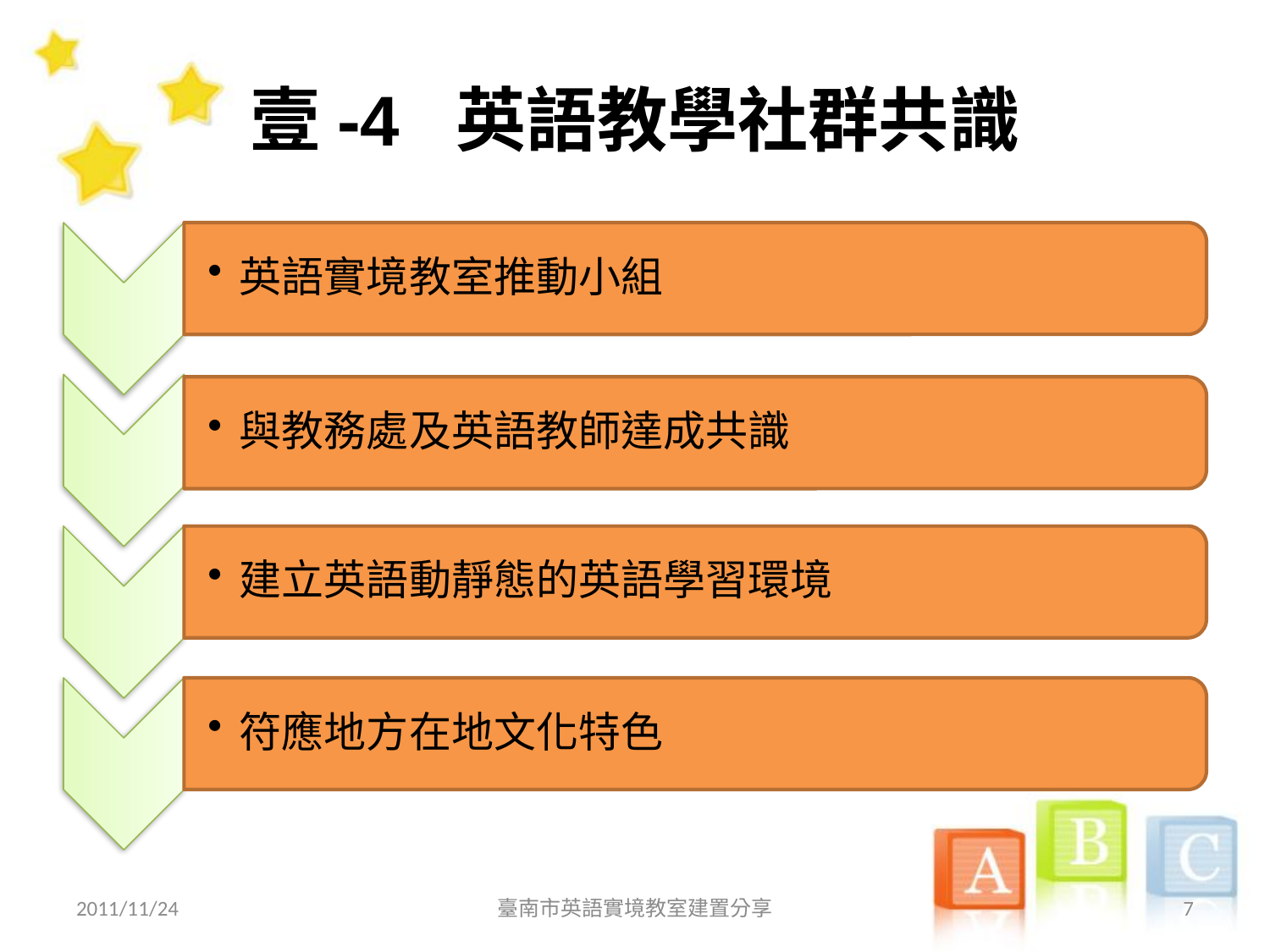

# 壹-4  英語教學社群共識

英語實境教室推動小組

與教務處及英語教師達成共識

建立英語動靜態的英語學習環境

符應地方在地文化特色
2011/11/24
臺南市英語實境教室建置分享
7